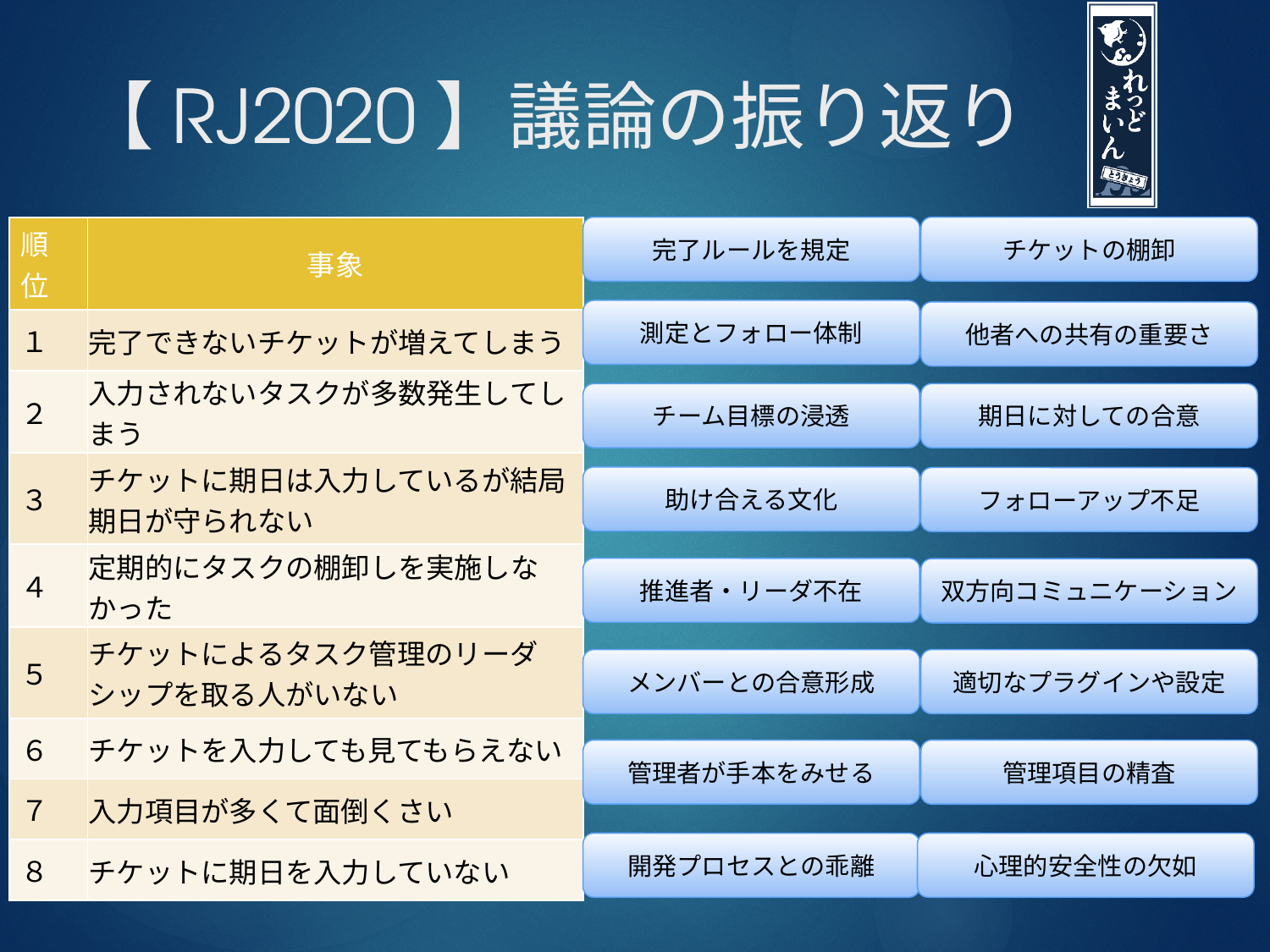

# 【RJ2020】議論の振り返り
| 順位 | 事象 |
| --- | --- |
| １ | 完了できないチケットが増えてしまう |
| ２ | 入力されないタスクが多数発生してしまう |
| ３ | チケットに期日は入力しているが結局期日が守られない |
| ４ | 定期的にタスクの棚卸しを実施しなかった |
| ５ | チケットによるタスク管理のリーダシップを取る人がいない |
| ６ | チケットを入力しても見てもらえない |
| ７ | 入力項目が多くて面倒くさい |
| ８ | チケットに期日を入力していない |
完了ルールを規定
チケットの棚卸
測定とフォロー体制
他者への共有の重要さ
チーム目標の浸透
期日に対しての合意
助け合える文化
フォローアップ不足
推進者・リーダ不在
双方向コミュニケーション
メンバーとの合意形成
適切なプラグインや設定
管理者が手本をみせる
管理項目の精査
開発プロセスとの乖離
心理的安全性の欠如